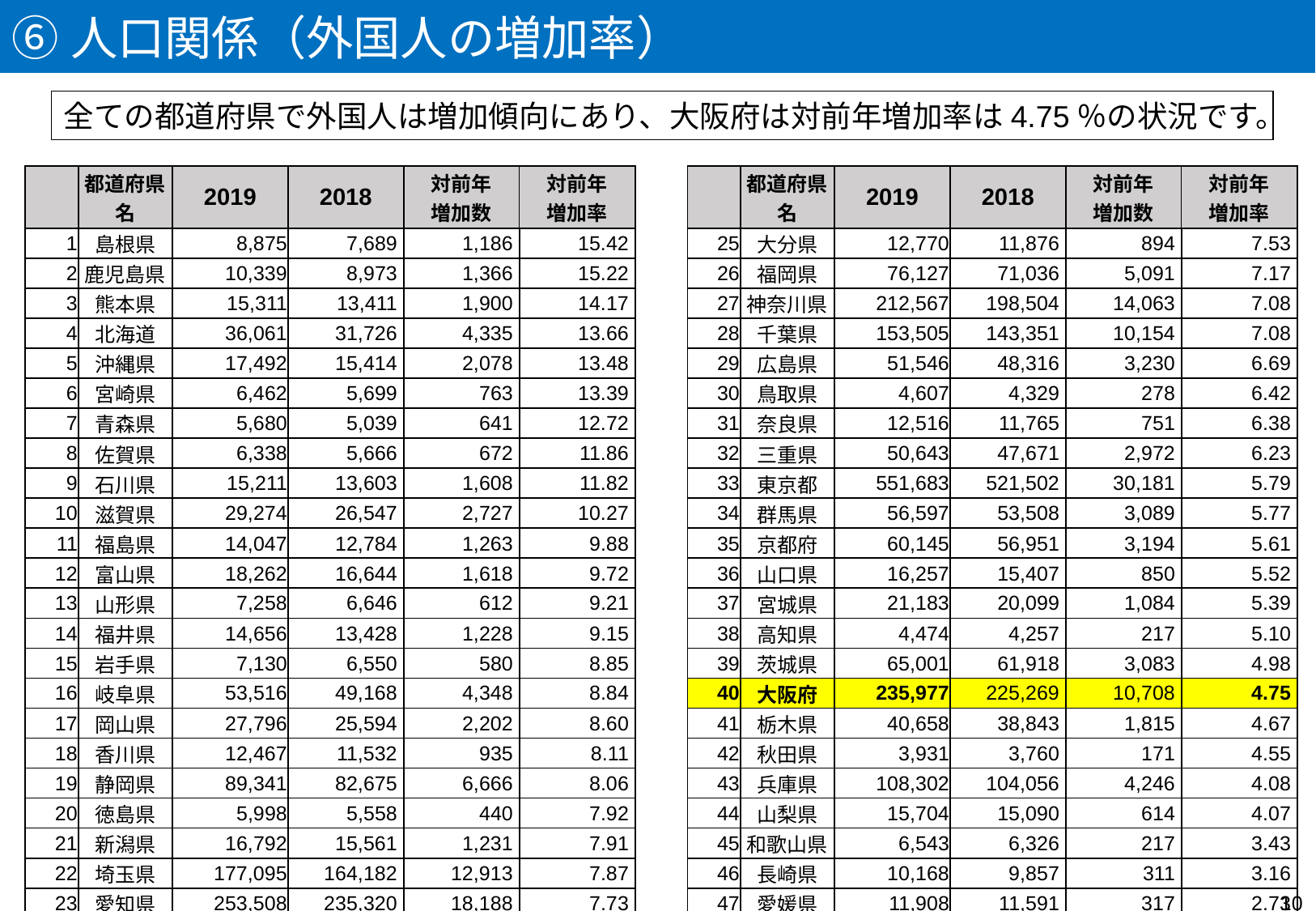

⑥人口関係（外国人の増加率）
全ての都道府県で外国人は増加傾向にあり、大阪府は対前年増加率は4.75％の状況です。
|  | 都道府県名 | 2019 | 2018 | 対前年 増加数 | 対前年 増加率 |
| --- | --- | --- | --- | --- | --- |
| 1 | 島根県 | 8,875 | 7,689 | 1,186 | 15.42 |
| 2 | 鹿児島県 | 10,339 | 8,973 | 1,366 | 15.22 |
| 3 | 熊本県 | 15,311 | 13,411 | 1,900 | 14.17 |
| 4 | 北海道 | 36,061 | 31,726 | 4,335 | 13.66 |
| 5 | 沖縄県 | 17,492 | 15,414 | 2,078 | 13.48 |
| 6 | 宮崎県 | 6,462 | 5,699 | 763 | 13.39 |
| 7 | 青森県 | 5,680 | 5,039 | 641 | 12.72 |
| 8 | 佐賀県 | 6,338 | 5,666 | 672 | 11.86 |
| 9 | 石川県 | 15,211 | 13,603 | 1,608 | 11.82 |
| 10 | 滋賀県 | 29,274 | 26,547 | 2,727 | 10.27 |
| 11 | 福島県 | 14,047 | 12,784 | 1,263 | 9.88 |
| 12 | 富山県 | 18,262 | 16,644 | 1,618 | 9.72 |
| 13 | 山形県 | 7,258 | 6,646 | 612 | 9.21 |
| 14 | 福井県 | 14,656 | 13,428 | 1,228 | 9.15 |
| 15 | 岩手県 | 7,130 | 6,550 | 580 | 8.85 |
| 16 | 岐阜県 | 53,516 | 49,168 | 4,348 | 8.84 |
| 17 | 岡山県 | 27,796 | 25,594 | 2,202 | 8.60 |
| 18 | 香川県 | 12,467 | 11,532 | 935 | 8.11 |
| 19 | 静岡県 | 89,341 | 82,675 | 6,666 | 8.06 |
| 20 | 徳島県 | 5,998 | 5,558 | 440 | 7.92 |
| 21 | 新潟県 | 16,792 | 15,561 | 1,231 | 7.91 |
| 22 | 埼玉県 | 177,095 | 164,182 | 12,913 | 7.87 |
| 23 | 愛知県 | 253,508 | 235,320 | 18,188 | 7.73 |
| 24 | 長野県 | 35,478 | 32,965 | 2,513 | 7.62 |
|  | 都道府県名 | 2019 | 2018 | 対前年 増加数 | 対前年 増加率 |
| --- | --- | --- | --- | --- | --- |
| 25 | 大分県 | 12,770 | 11,876 | 894 | 7.53 |
| 26 | 福岡県 | 76,127 | 71,036 | 5,091 | 7.17 |
| 27 | 神奈川県 | 212,567 | 198,504 | 14,063 | 7.08 |
| 28 | 千葉県 | 153,505 | 143,351 | 10,154 | 7.08 |
| 29 | 広島県 | 51,546 | 48,316 | 3,230 | 6.69 |
| 30 | 鳥取県 | 4,607 | 4,329 | 278 | 6.42 |
| 31 | 奈良県 | 12,516 | 11,765 | 751 | 6.38 |
| 32 | 三重県 | 50,643 | 47,671 | 2,972 | 6.23 |
| 33 | 東京都 | 551,683 | 521,502 | 30,181 | 5.79 |
| 34 | 群馬県 | 56,597 | 53,508 | 3,089 | 5.77 |
| 35 | 京都府 | 60,145 | 56,951 | 3,194 | 5.61 |
| 36 | 山口県 | 16,257 | 15,407 | 850 | 5.52 |
| 37 | 宮城県 | 21,183 | 20,099 | 1,084 | 5.39 |
| 38 | 高知県 | 4,474 | 4,257 | 217 | 5.10 |
| 39 | 茨城県 | 65,001 | 61,918 | 3,083 | 4.98 |
| 40 | 大阪府 | 235,977 | 225,269 | 10,708 | 4.75 |
| 41 | 栃木県 | 40,658 | 38,843 | 1,815 | 4.67 |
| 42 | 秋田県 | 3,931 | 3,760 | 171 | 4.55 |
| 43 | 兵庫県 | 108,302 | 104,056 | 4,246 | 4.08 |
| 44 | 山梨県 | 15,704 | 15,090 | 614 | 4.07 |
| 45 | 和歌山県 | 6,543 | 6,326 | 217 | 3.43 |
| 46 | 長崎県 | 10,168 | 9,857 | 311 | 3.16 |
| 47 | 愛媛県 | 11,908 | 11,591 | 317 | 2.73 |
10